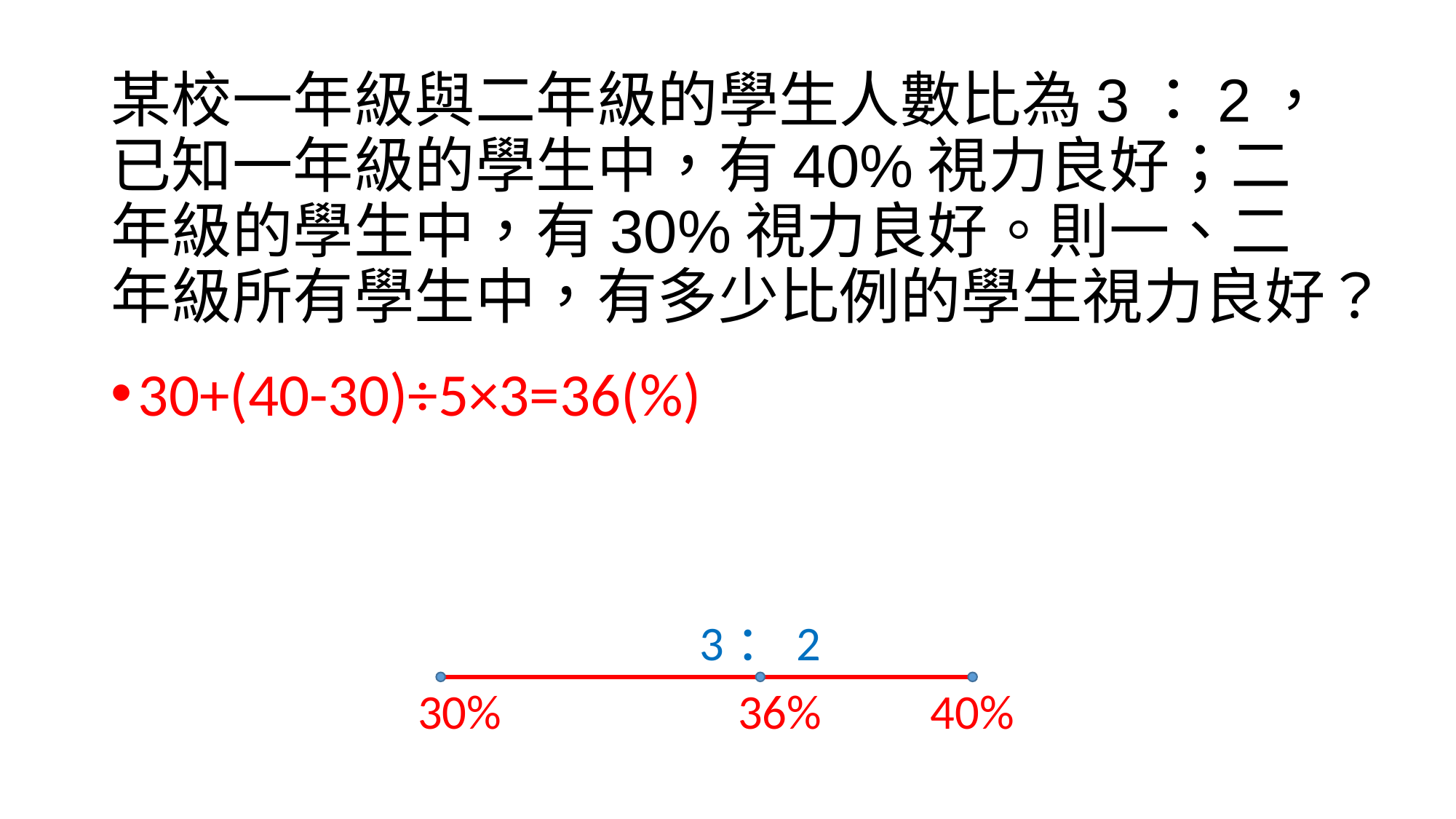

# 某校一年級與二年級的學生人數比為3：2，已知一年級的學生中，有40%視力良好；二年級的學生中，有30%視力良好。則一、二年級所有學生中，有多少比例的學生視力良好？
30+(40-30)÷5×3=36(%)
3：2

30%
36%
40%